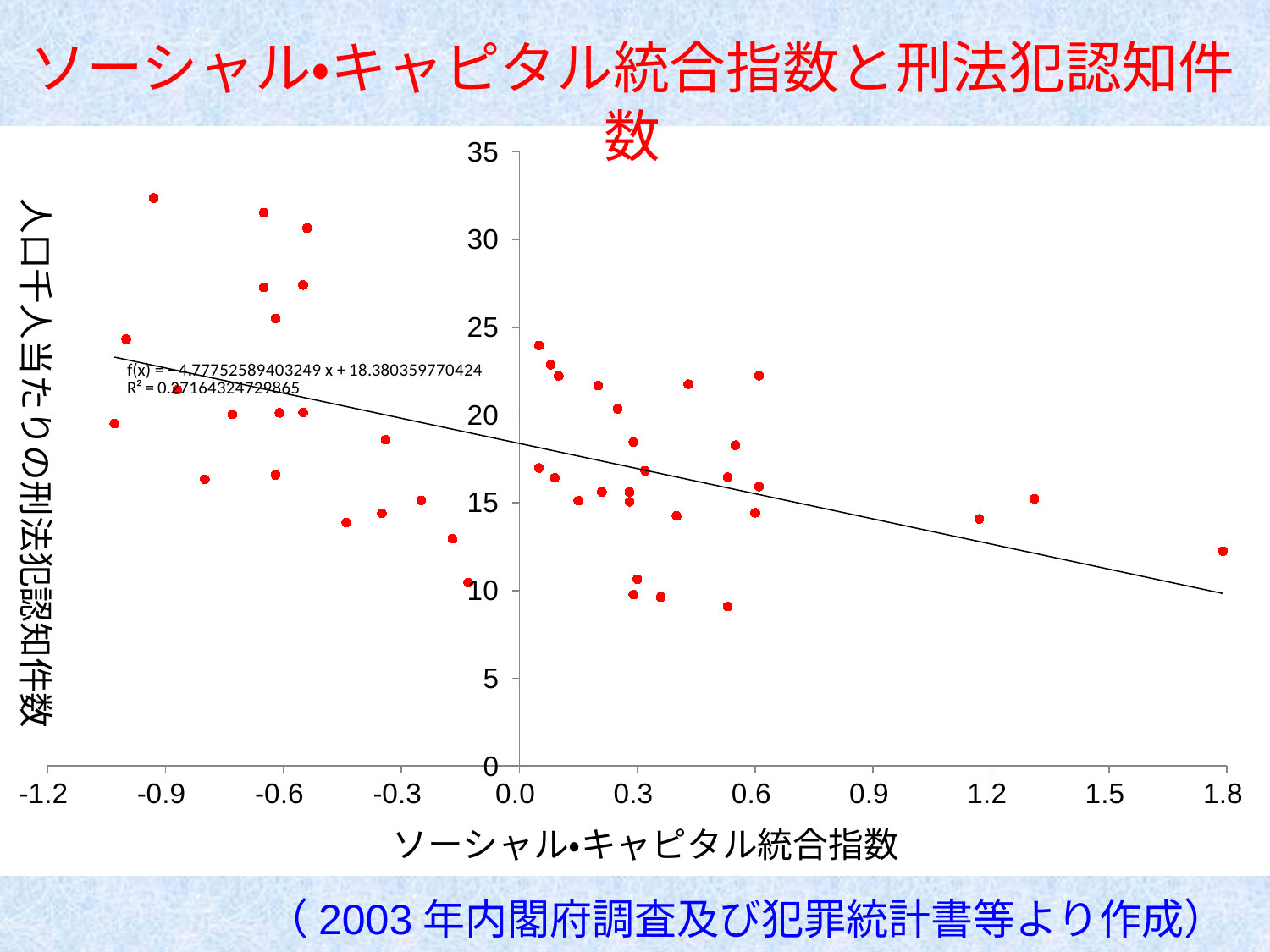

ソーシャル・キャピタル統合指数と刑法犯認知件数

### Chart

| Category | 千人当たり件数 |
|---|---|
人口千人当たりの刑法犯認知件数
ソーシャル・キャピタル統合指数
（2003年内閣府調査及び犯罪統計書等より作成）